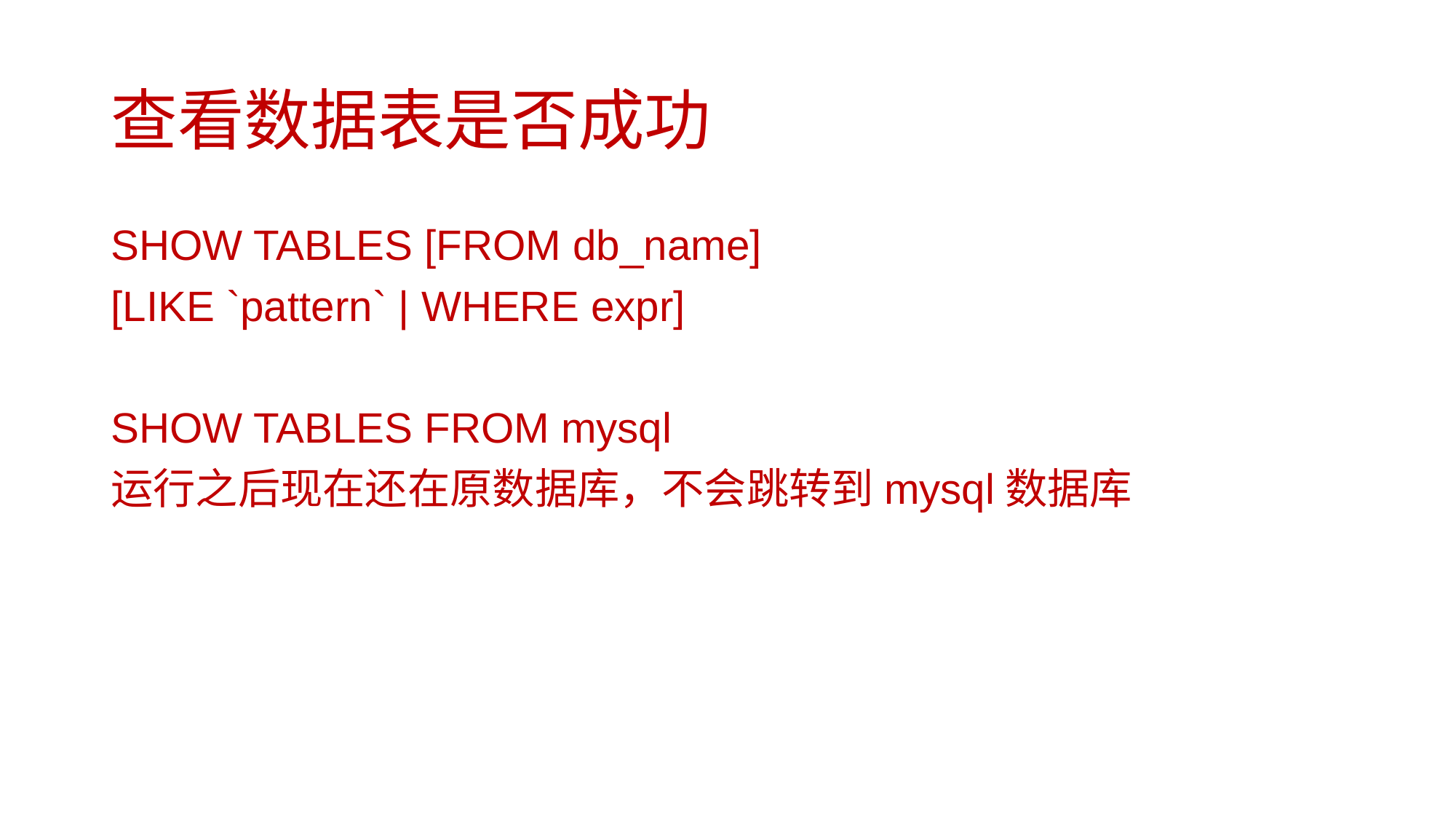

# 查看数据表是否成功
SHOW TABLES [FROM db_name]
[LIKE `pattern` | WHERE expr]

SHOW TABLES FROM mysql
运行之后现在还在原数据库，不会跳转到mysql数据库